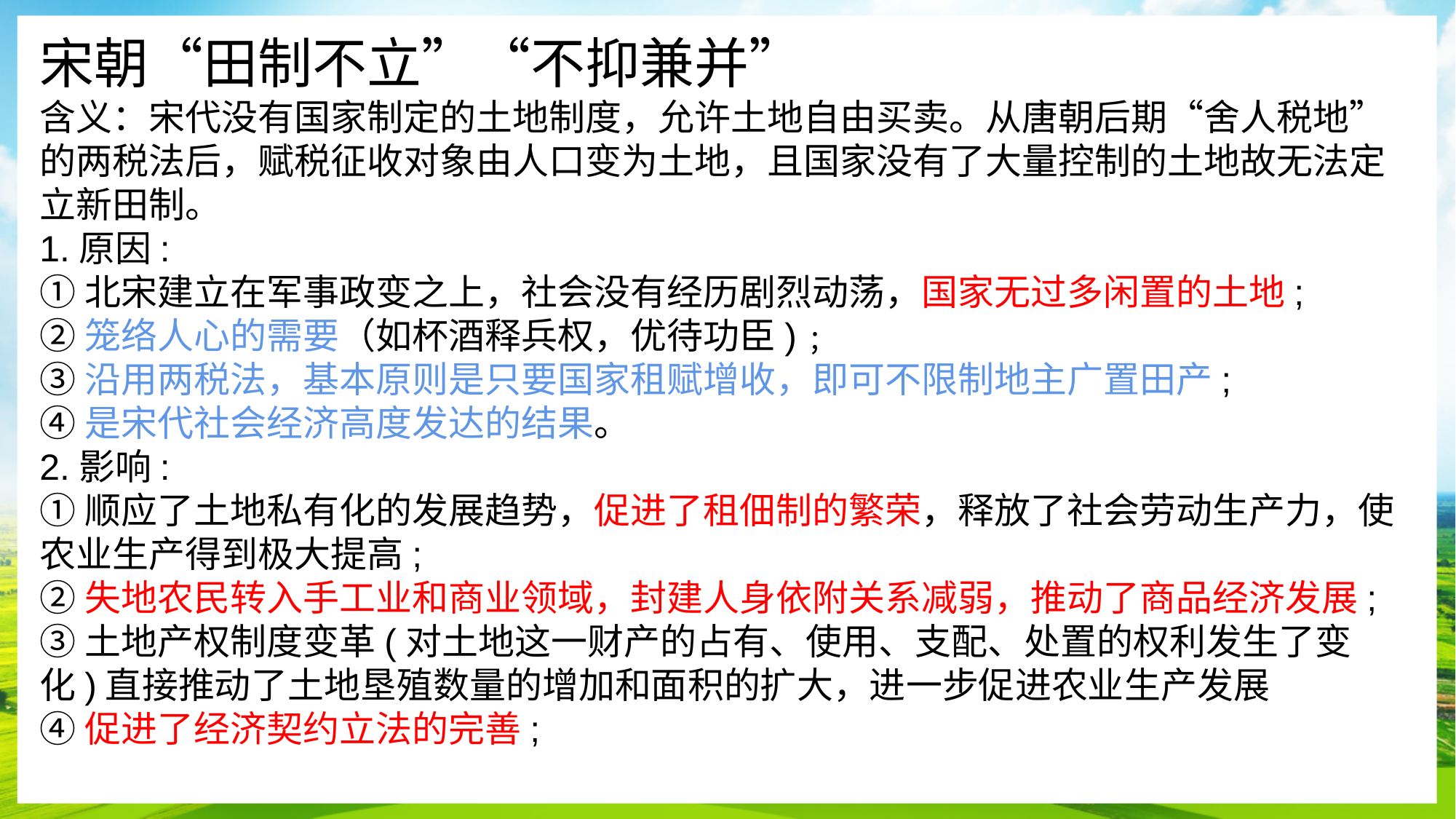

宋朝“田制不立”“不抑兼并”
含义：宋代没有国家制定的土地制度，允许土地自由买卖。从唐朝后期“舍人税地”的两税法后，赋税征收对象由人口变为土地，且国家没有了大量控制的土地故无法定立新田制。
1.原因:
①北宋建立在军事政变之上，社会没有经历剧烈动荡，国家无过多闲置的土地;
②笼络人心的需要（如杯酒释兵权，优待功臣)﹔
③沿用两税法，基本原则是只要国家租赋增收，即可不限制地主广置田产;
④是宋代社会经济高度发达的结果。
2.影响:
①顺应了土地私有化的发展趋势，促进了租佃制的繁荣，释放了社会劳动生产力，使农业生产得到极大提高;
②失地农民转入手工业和商业领域，封建人身依附关系减弱，推动了商品经济发展;
③土地产权制度变革(对土地这一财产的占有、使用、支配、处置的权利发生了变化)直接推动了土地垦殖数量的增加和面积的扩大，进一步促进农业生产发展
④促进了经济契约立法的完善;